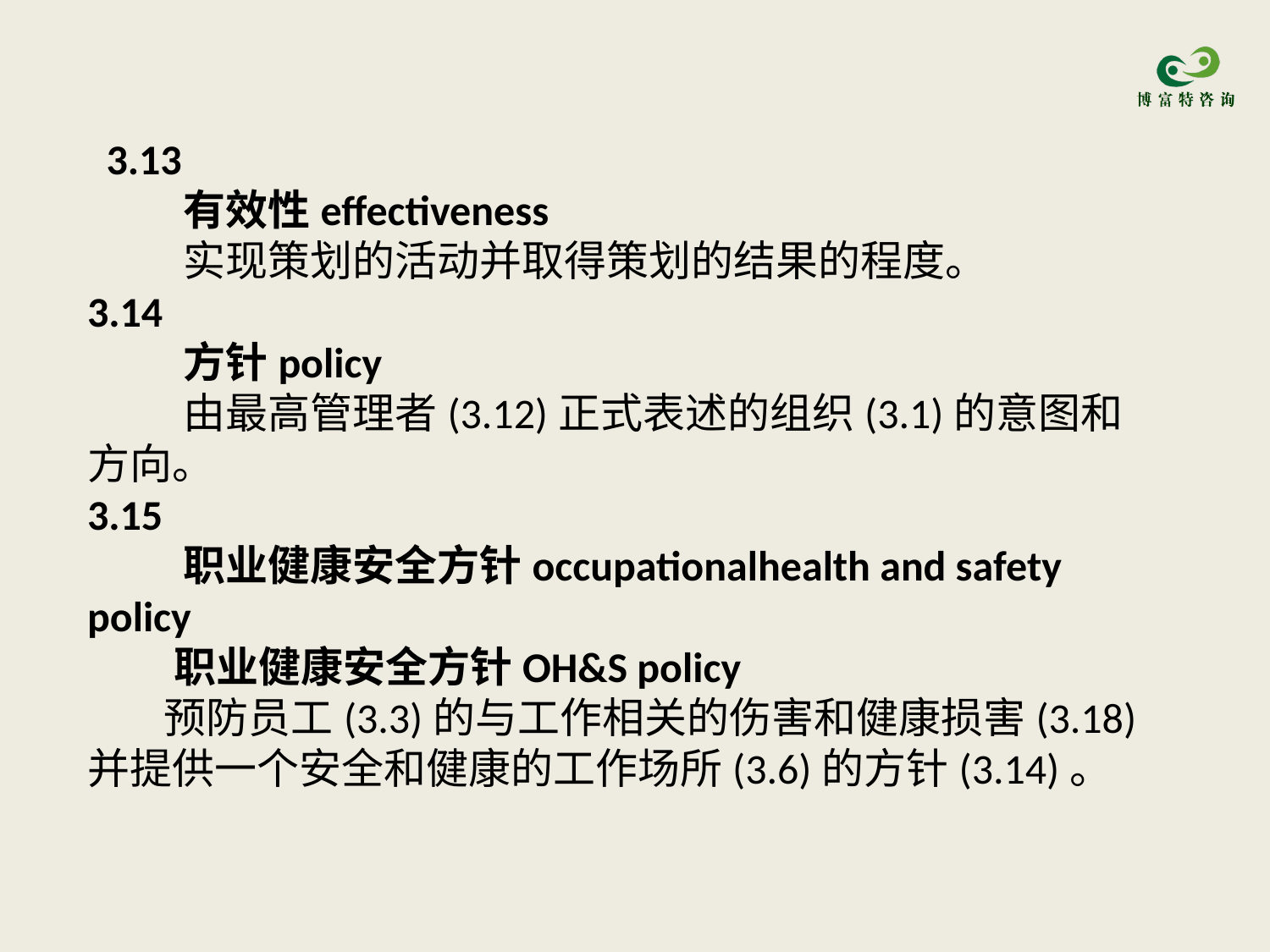

3.13
         有效性effectiveness
         实现策划的活动并取得策划的结果的程度。
3.14
         方针policy
         由最高管理者(3.12)正式表述的组织(3.1)的意图和方向。
3.15
         职业健康安全方针occupationalhealth and safety policy
        职业健康安全方针OH&S policy
       预防员工(3.3)的与工作相关的伤害和健康损害(3.18)并提供一个安全和健康的工作场所(3.6)的方针(3.14)。